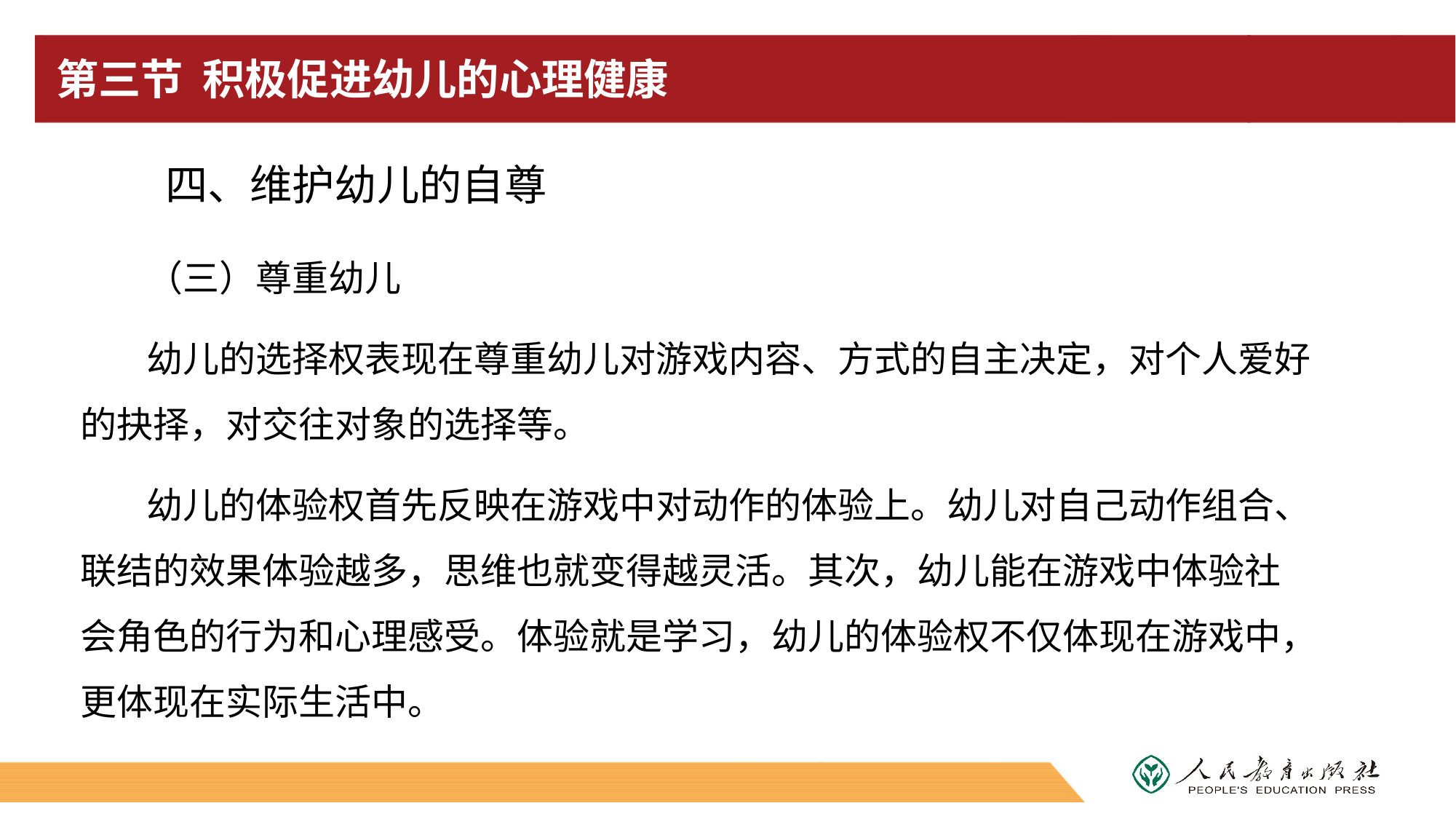

# 第三节  积极促进幼儿的心理健康
四、维护幼儿的自尊
（三）尊重幼儿
幼儿的选择权表现在尊重幼儿对游戏内容、方式的自主决定，对个人爱好的抉择，对交往对象的选择等。
幼儿的体验权首先反映在游戏中对动作的体验上。幼儿对自己动作组合、联结的效果体验越多，思维也就变得越灵活。其次，幼儿能在游戏中体验社会角色的行为和心理感受。体验就是学习，幼儿的体验权不仅体现在游戏中，更体现在实际生活中。